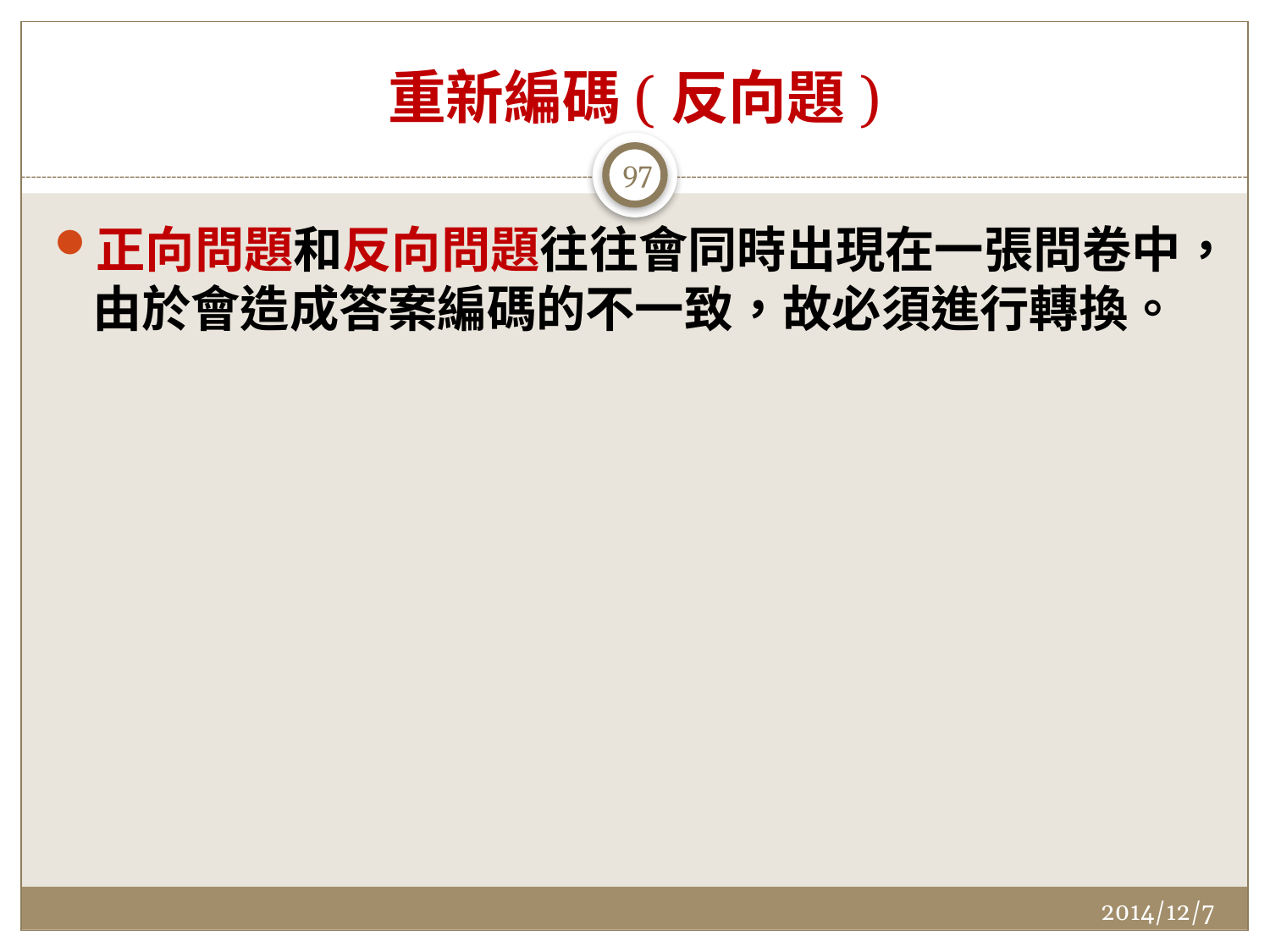

# 重新編碼(反向題)
97
正向問題和反向問題往往會同時出現在一張問卷中，由於會造成答案編碼的不一致，故必須進行轉換。

2014/12/7